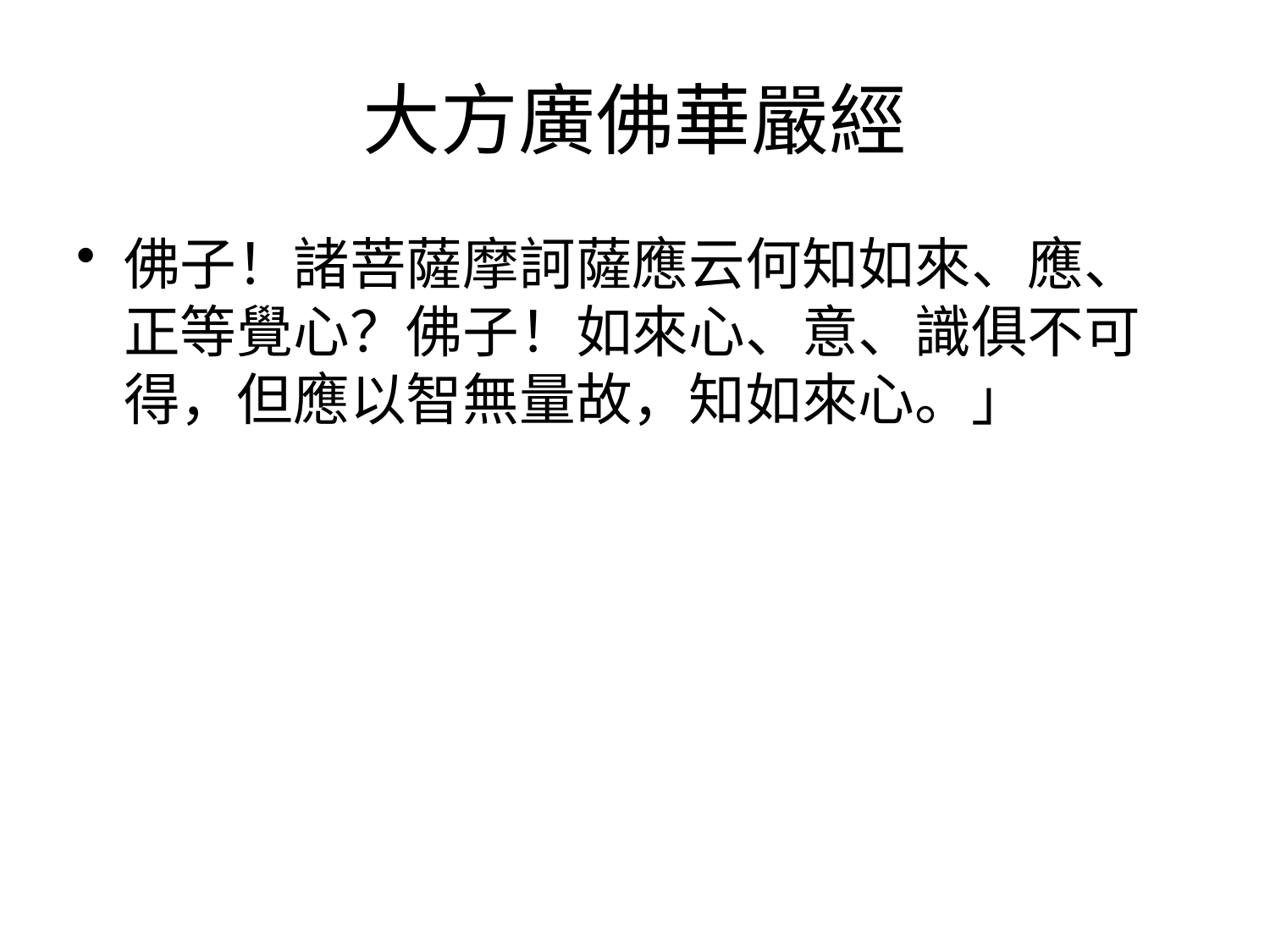

# 大方廣佛華嚴經
佛子！諸菩薩摩訶薩應云何知如來、應、正等覺心？佛子！如來心、意、識俱不可得，但應以智無量故，知如來心。」